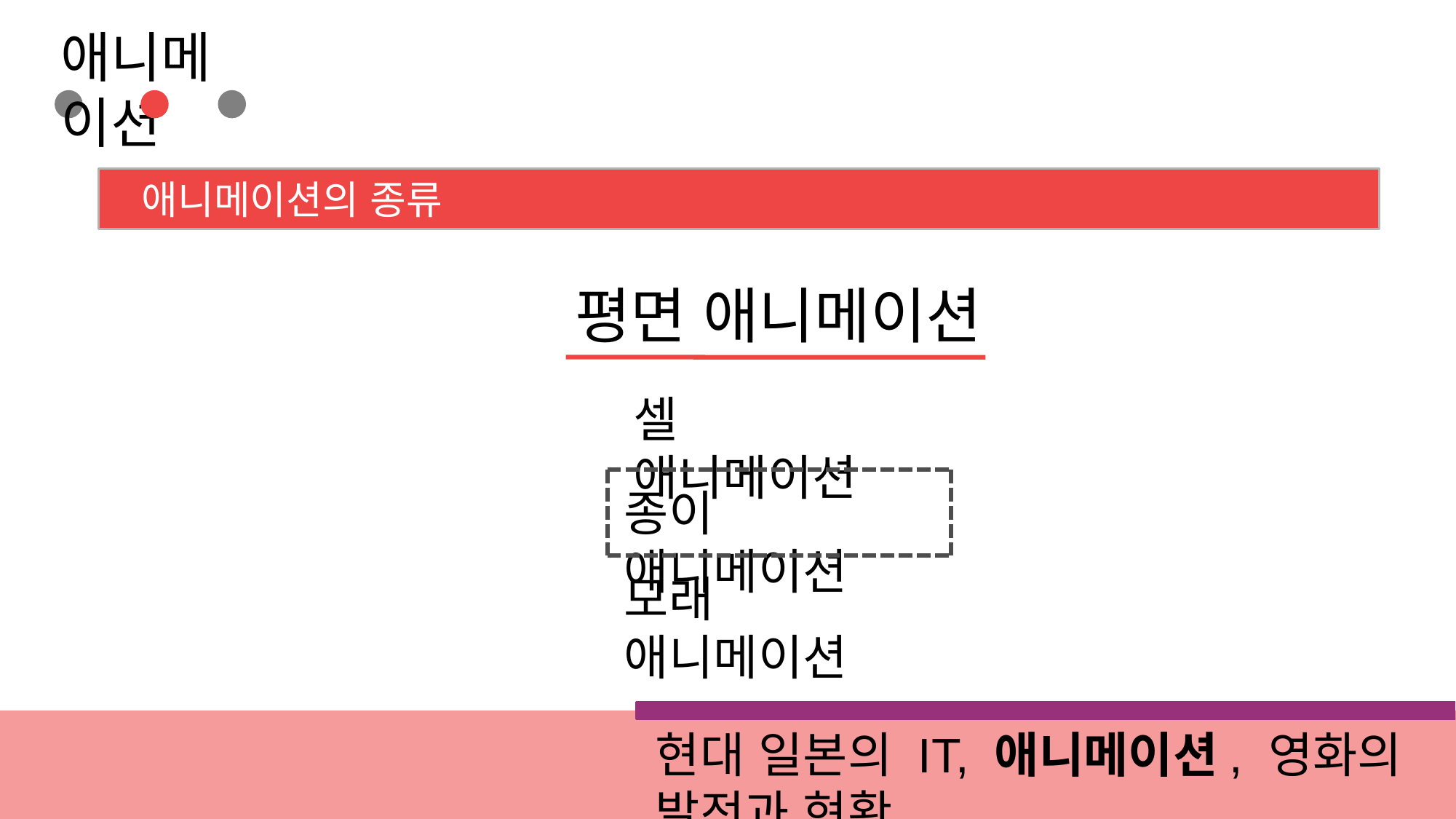

애니메이션

  애니메이션의 종류
평면 애니메이션
셀 애니메이션
종이 애니메이션
모래 애니메이션

현대 일본의 IT, 애니메이션, 영화의 발전과 현황